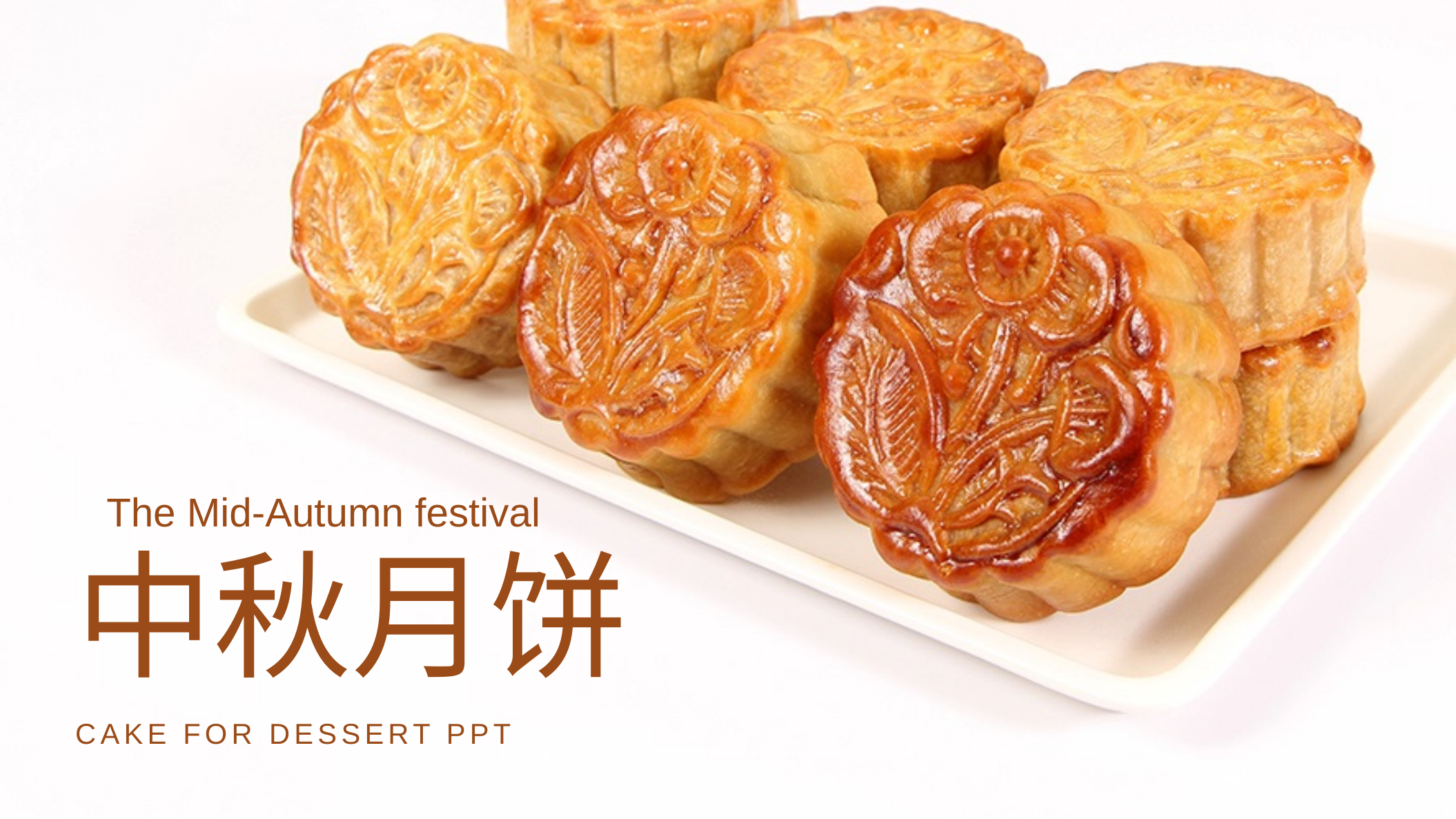

The Mid-Autumn festival
中秋月饼
CAKE FOR DESSERT PPT